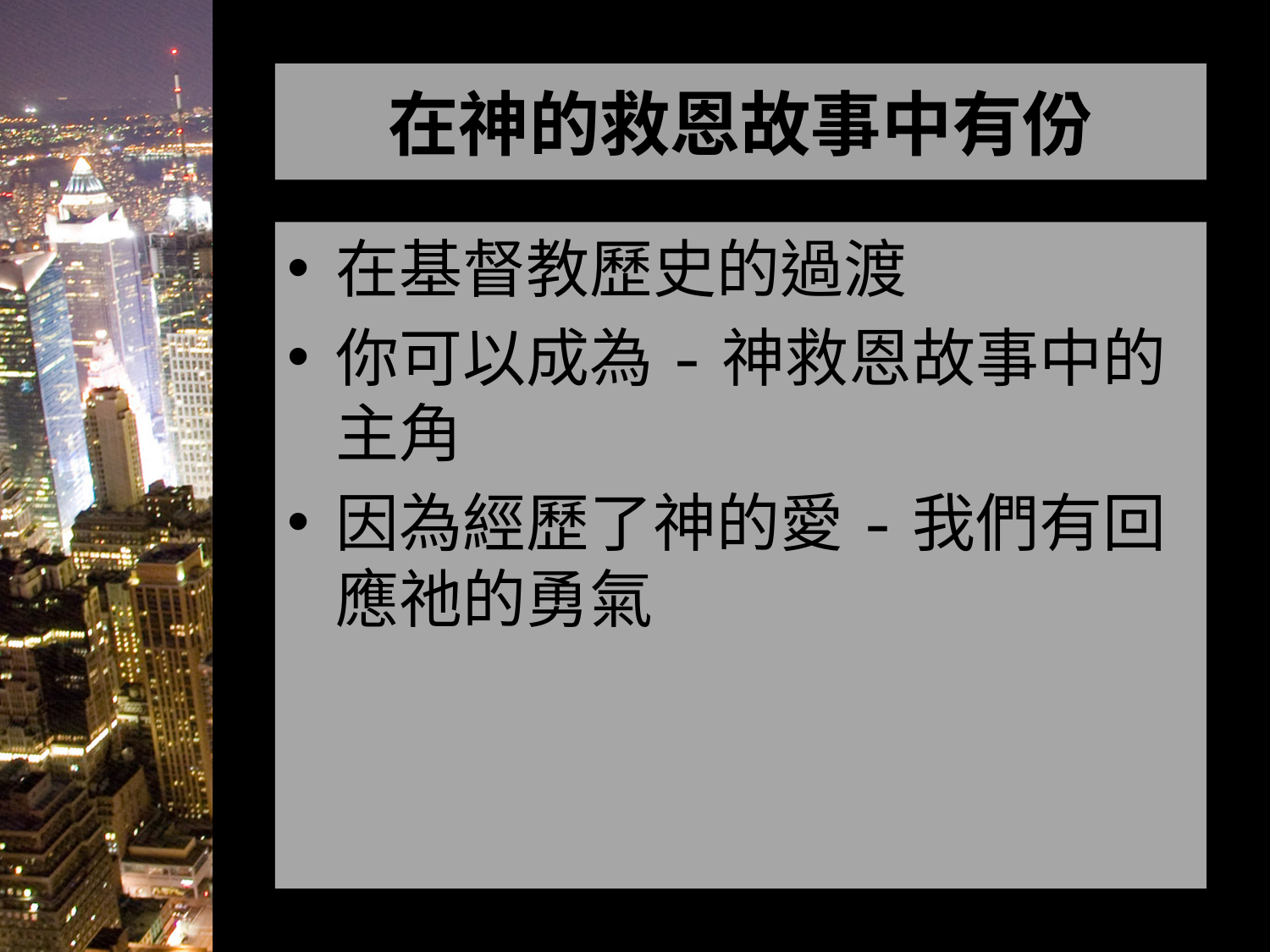

# 在​神的救恩故事​中有份
在基督教歷史的過渡
你可以成為-神救恩故事​中的主角
因為經歷了神的愛-我們有回應祂的勇氣